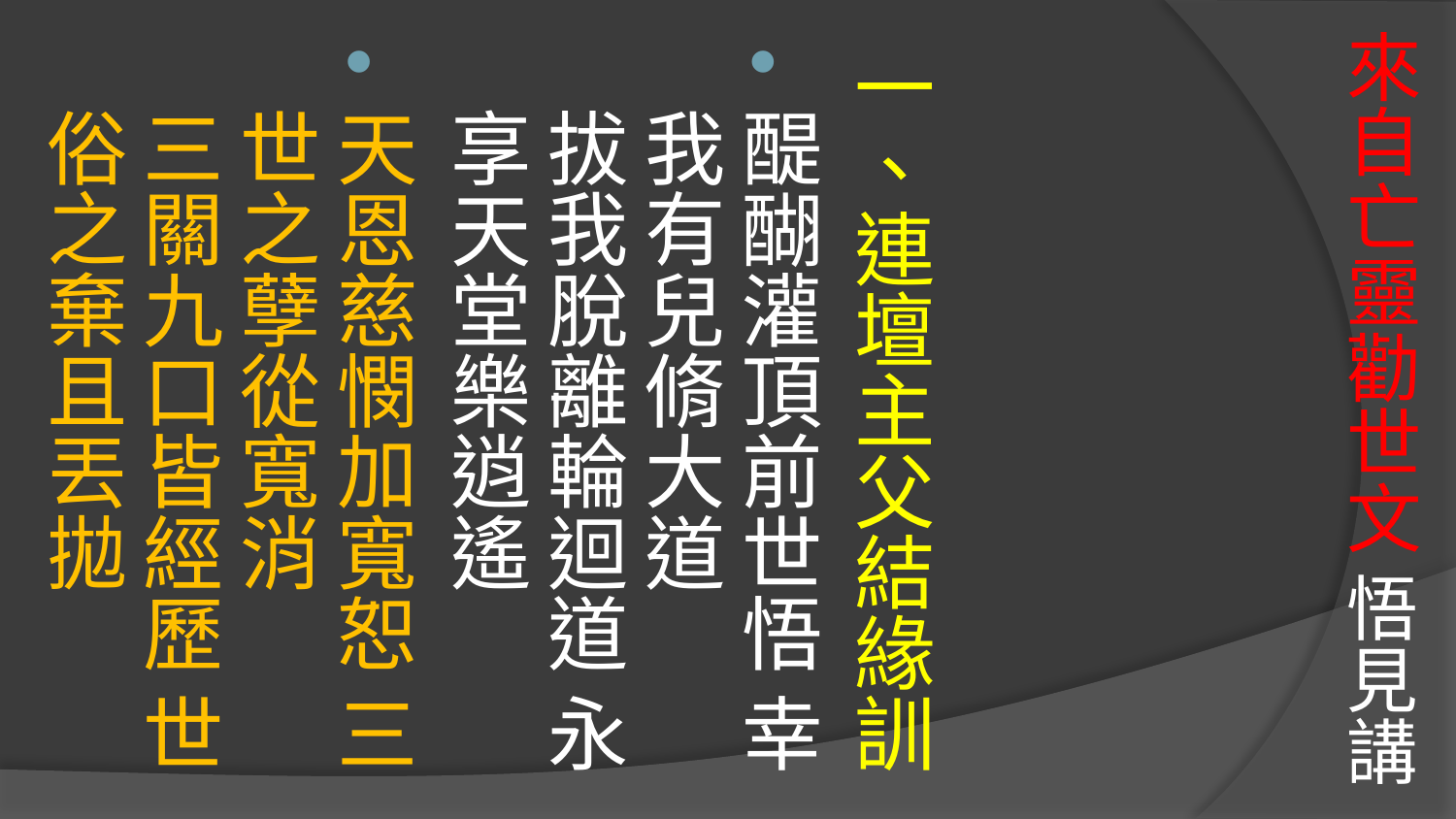

# 來自亡靈勸世文 悟見講
一、連壇主父結緣訓
醍醐灌頂前世悟 幸我有兒脩大道 
拔我脫離輪迴道 永享天堂樂逍遙
天恩慈憫加寬恕 三世之孽從寬消 
三關九口皆經歷 世俗之棄且丟拋